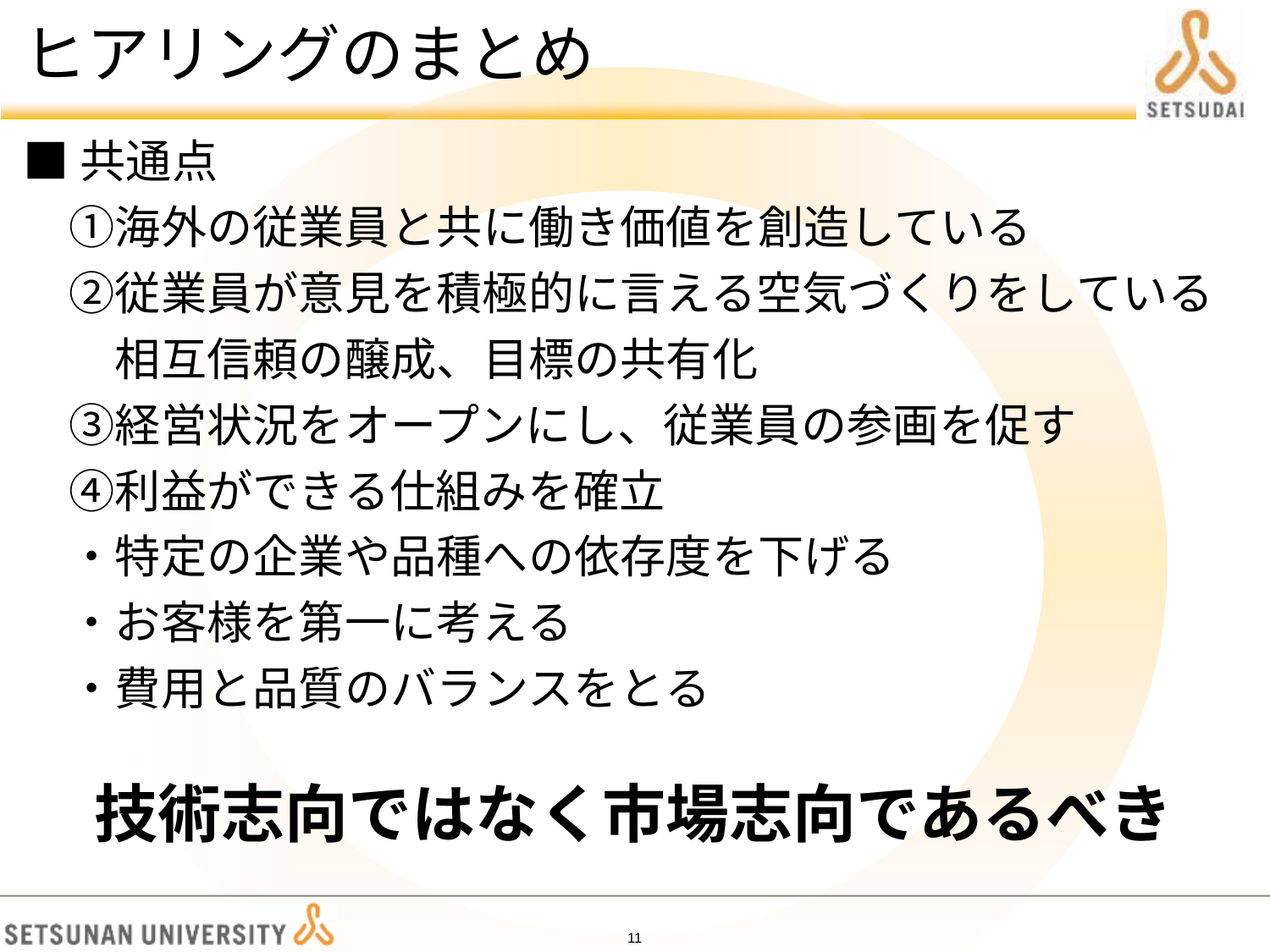

# ヒアリングのまとめ
■共通点
　①海外の従業員と共に働き価値を創造している
　②従業員が意見を積極的に言える空気づくりをしている
　　相互信頼の醸成、目標の共有化
　③経営状況をオープンにし、従業員の参画を促す
　④利益ができる仕組みを確立
　・特定の企業や品種への依存度を下げる
　・お客様を第一に考える
　・費用と品質のバランスをとる
技術志向ではなく市場志向であるべき
11